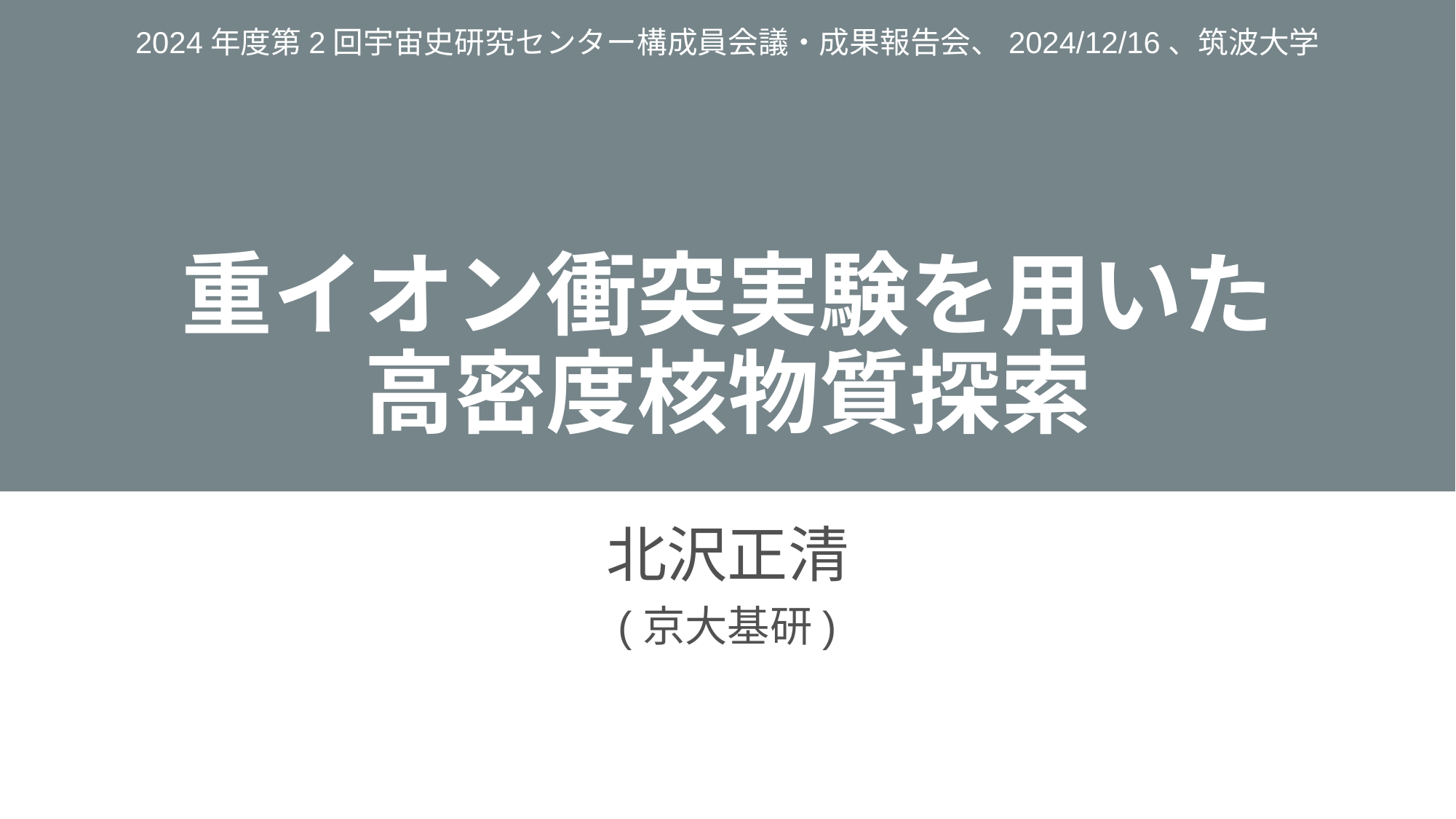

2024年度第2回宇宙史研究センター構成員会議・成果報告会、2024/12/16、筑波大学
# 重イオン衝突実験を用いた 高密度核物質探索
北沢正清
(京大基研)